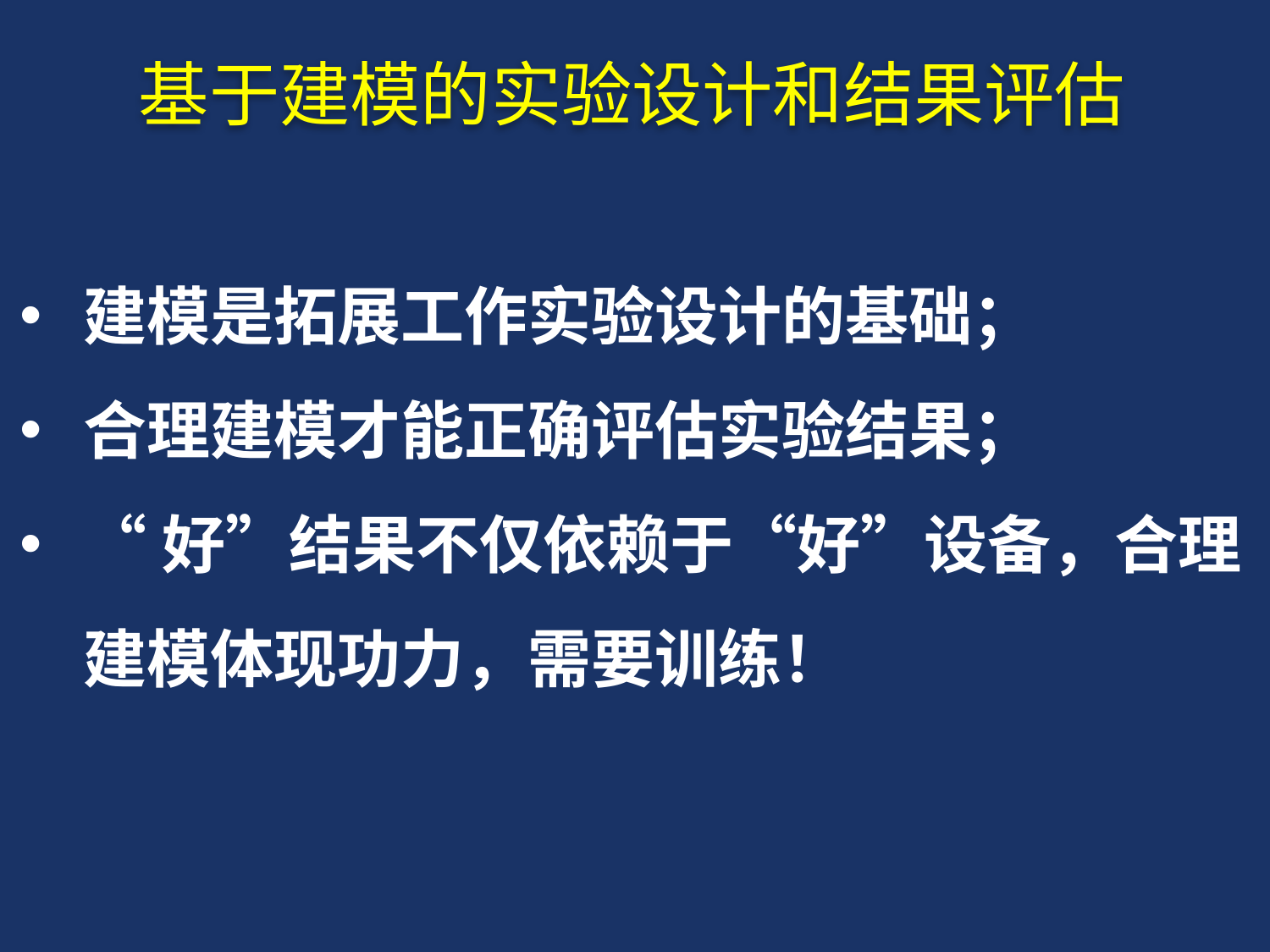

基于建模的实验设计和结果评估
建模是拓展工作实验设计的基础；
合理建模才能正确评估实验结果；
“好”结果不仅依赖于“好”设备，合理建模体现功力，需要训练！